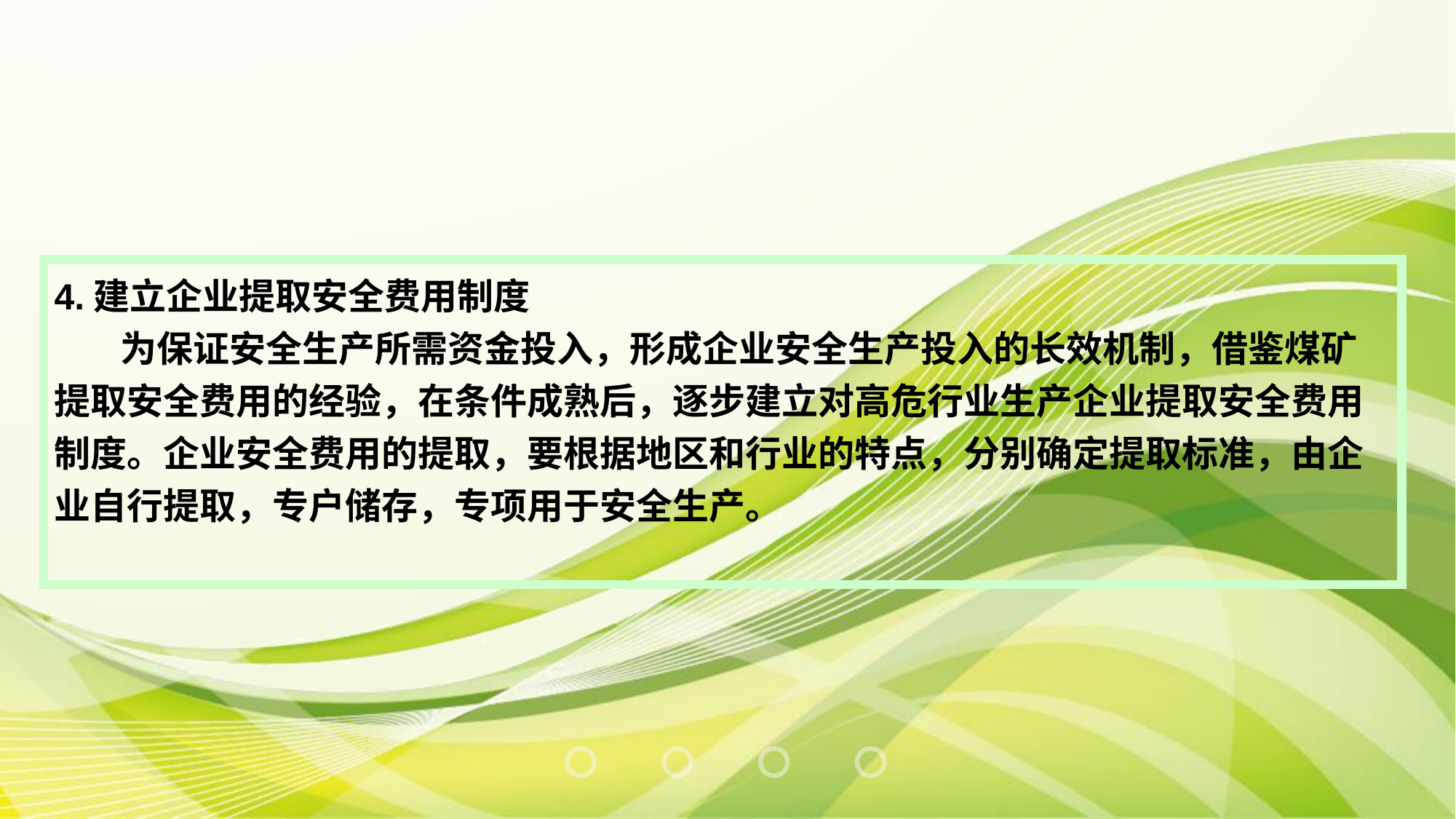

4.建立企业提取安全费用制度
       为保证安全生产所需资金投入，形成企业安全生产投入的长效机制，借鉴煤矿提取安全费用的经验，在条件成熟后，逐步建立对高危行业生产企业提取安全费用制度。企业安全费用的提取，要根据地区和行业的特点，分别确定提取标准，由企业自行提取，专户储存，专项用于安全生产。